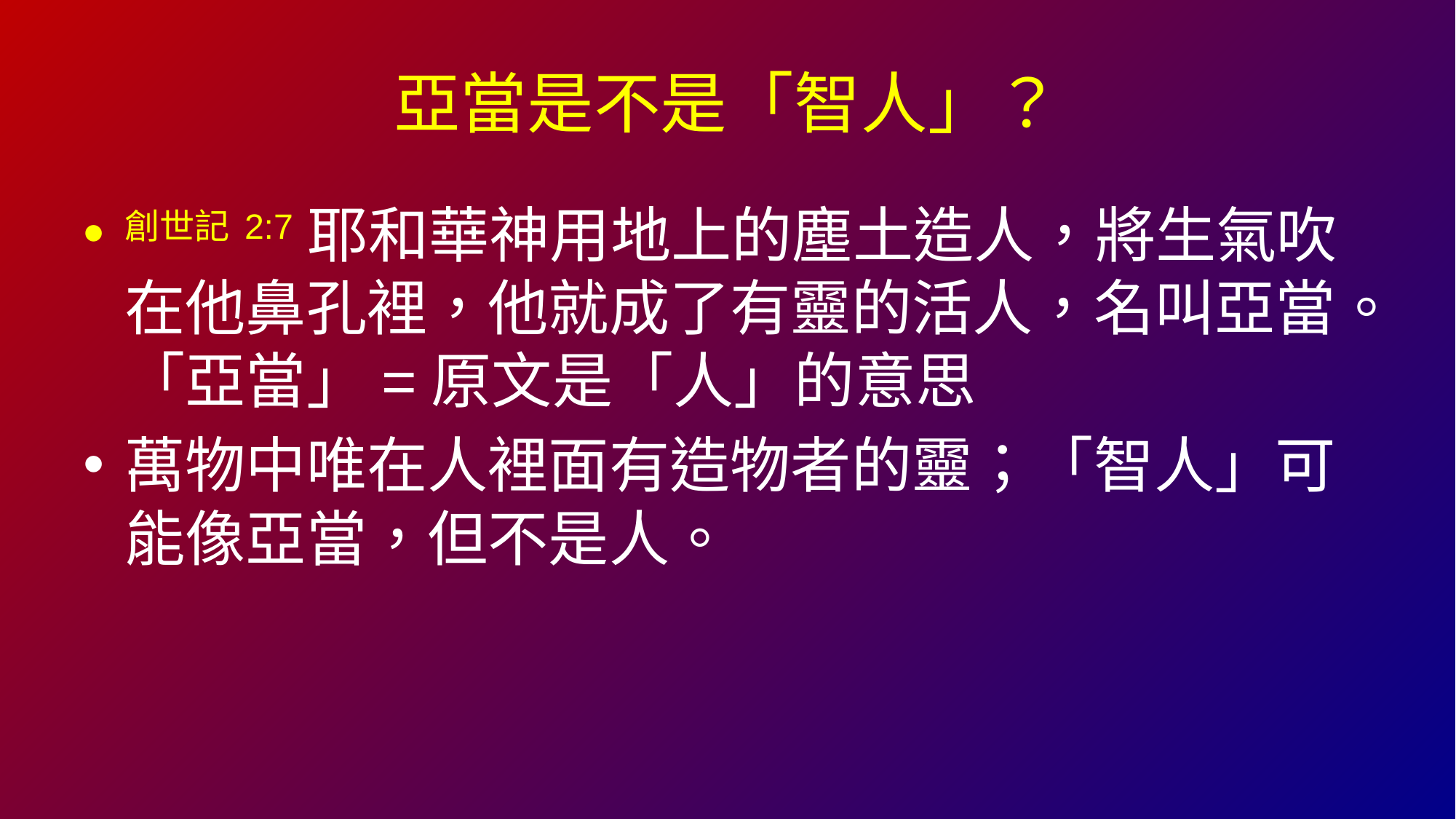

# 亞當是不是「智人」？
創世記2:7耶和華神用地上的塵土造人，將生氣吹在他鼻孔裡，他就成了有靈的活人，名叫亞當。「亞當」=原文是「人」的意思
萬物中唯在人裡面有造物者的靈；「智人」可能像亞當，但不是人。